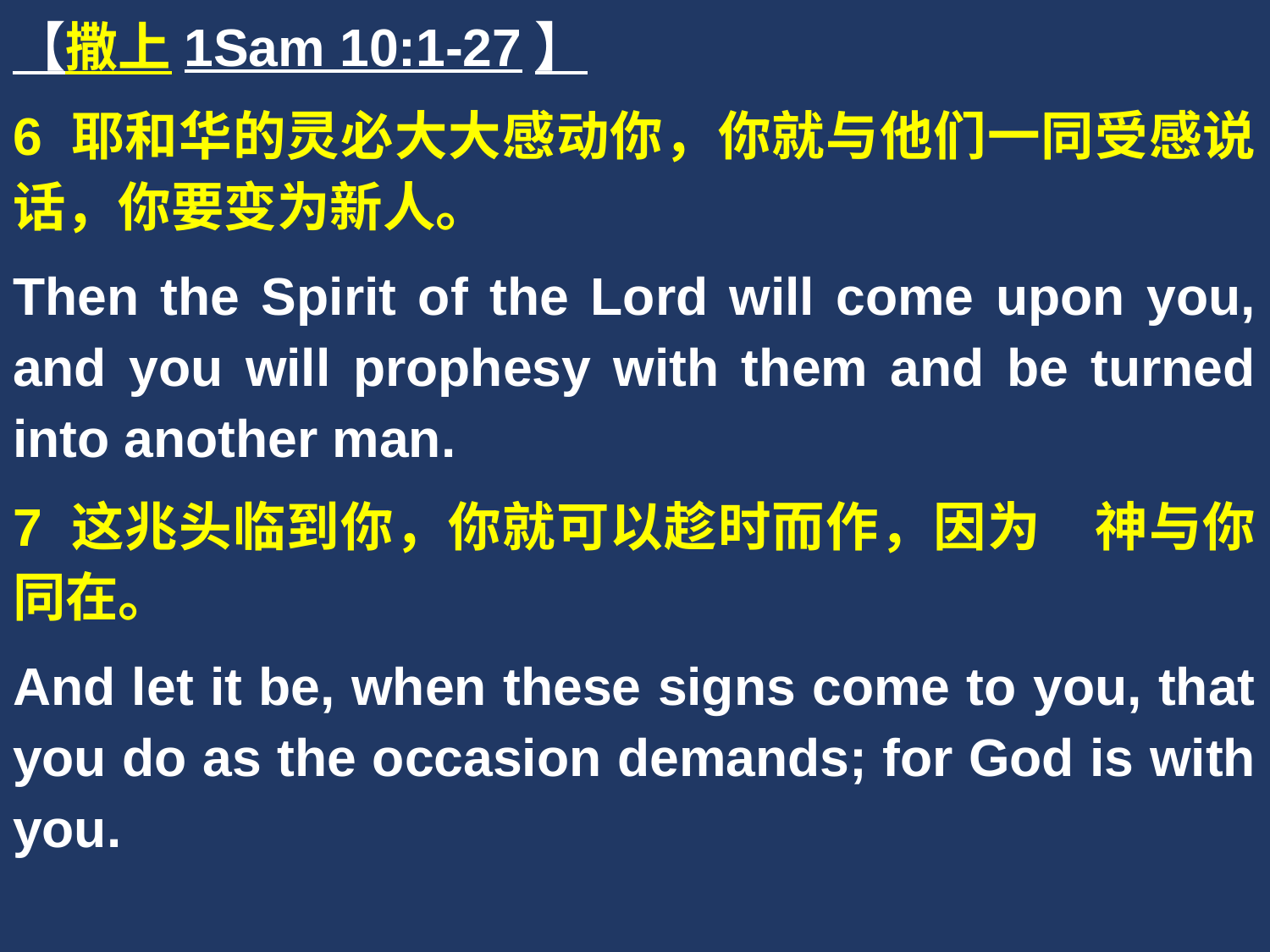

【撒上1Sam 10:1-27】
6 耶和华的灵必大大感动你，你就与他们一同受感说话，你要变为新人。
Then the Spirit of the Lord will come upon you, and you will prophesy with them and be turned into another man.
7 这兆头临到你，你就可以趁时而作，因为　神与你同在。
And let it be, when these signs come to you, that you do as the occasion demands; for God is with you.